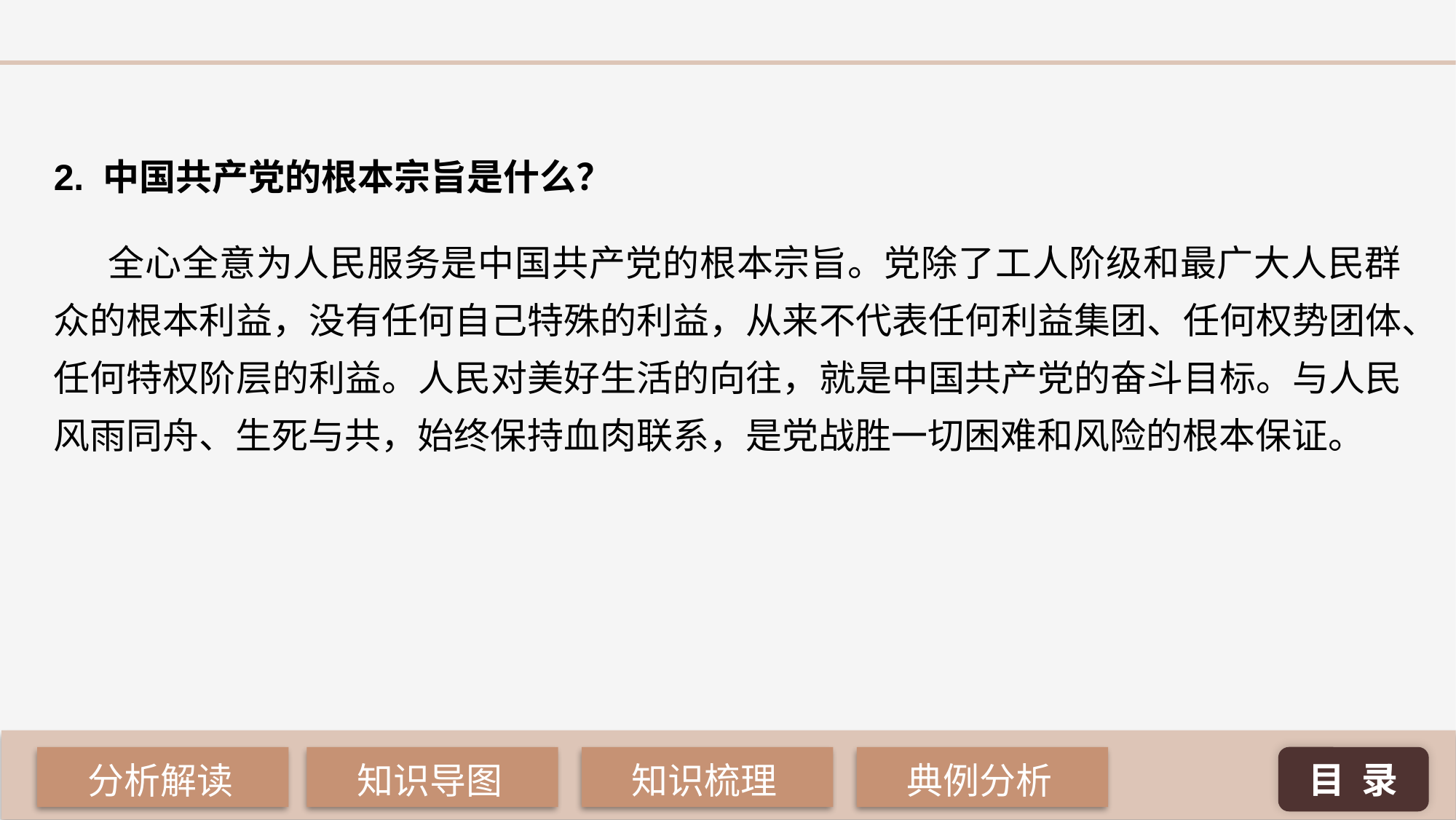

2. 中国共产党的根本宗旨是什么？
全心全意为人民服务是中国共产党的根本宗旨。党除了工人阶级和最广大人民群众的根本利益，没有任何自己特殊的利益，从来不代表任何利益集团、任何权势团体、任何特权阶层的利益。人民对美好生活的向往，就是中国共产党的奋斗目标。与人民风雨同舟、生死与共，始终保持血肉联系，是党战胜一切困难和风险的根本保证。